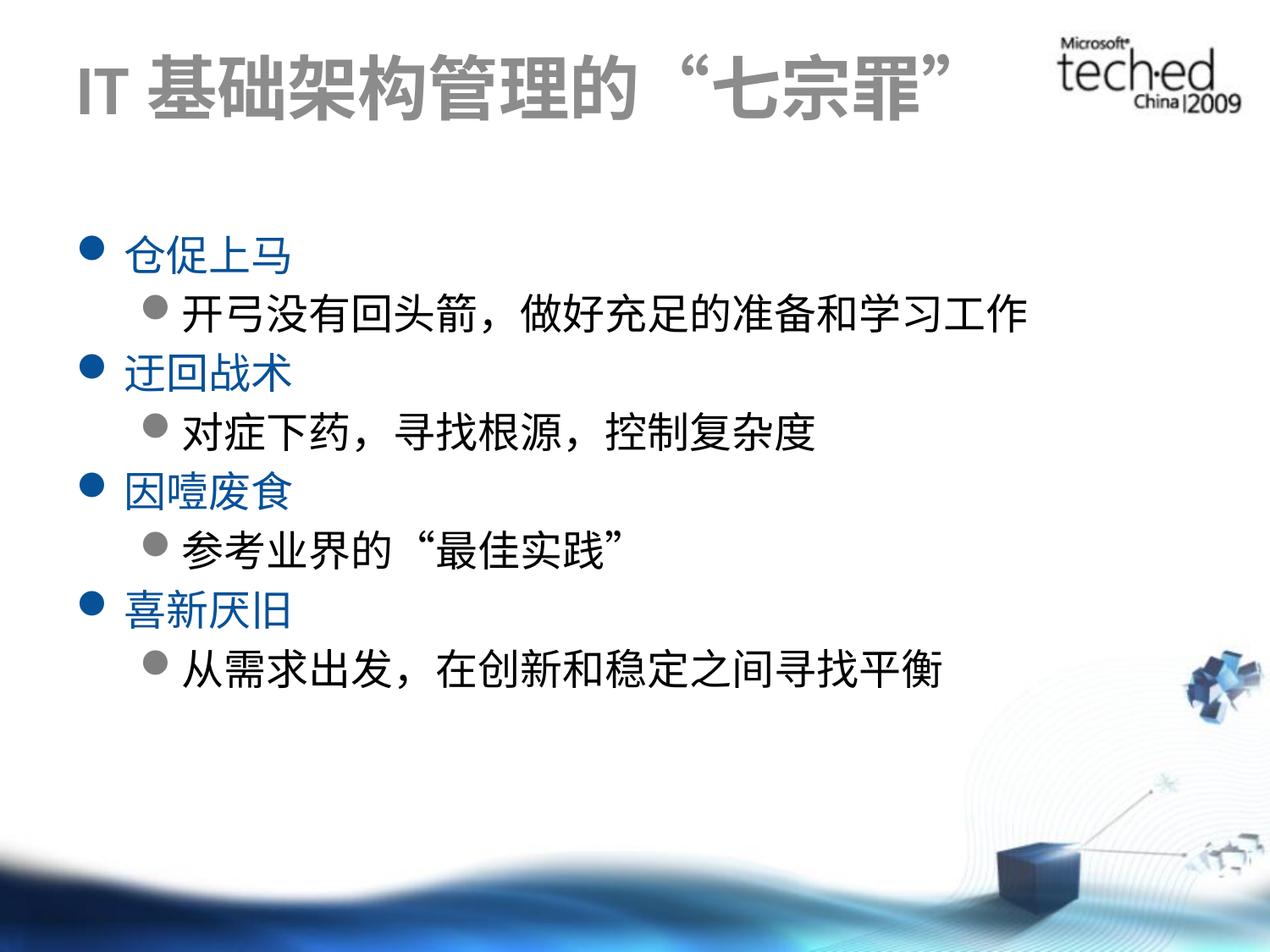

# IT基础架构管理的“七宗罪”
仓促上马
开弓没有回头箭，做好充足的准备和学习工作
迂回战术
对症下药，寻找根源，控制复杂度
因噎废食
参考业界的“最佳实践”
喜新厌旧
从需求出发，在创新和稳定之间寻找平衡